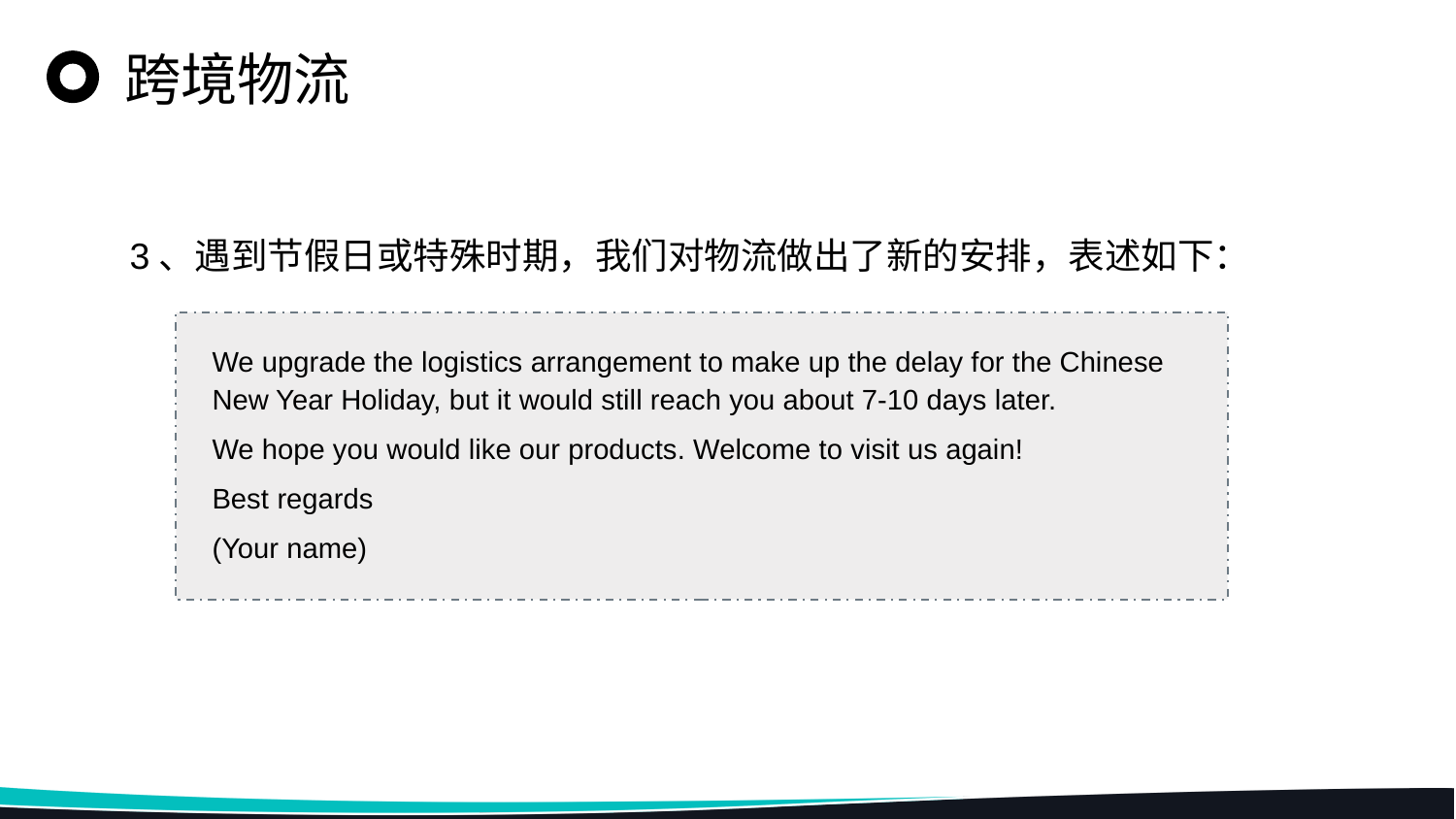

跨境物流
3、遇到节假日或特殊时期，我们对物流做出了新的安排，表述如下：

We upgrade the logistics arrangement to make up the delay for the Chinese New Year Holiday, but it would still reach you about 7-10 days later.
We hope you would like our products. Welcome to visit us again!
Best regards
(Your name)